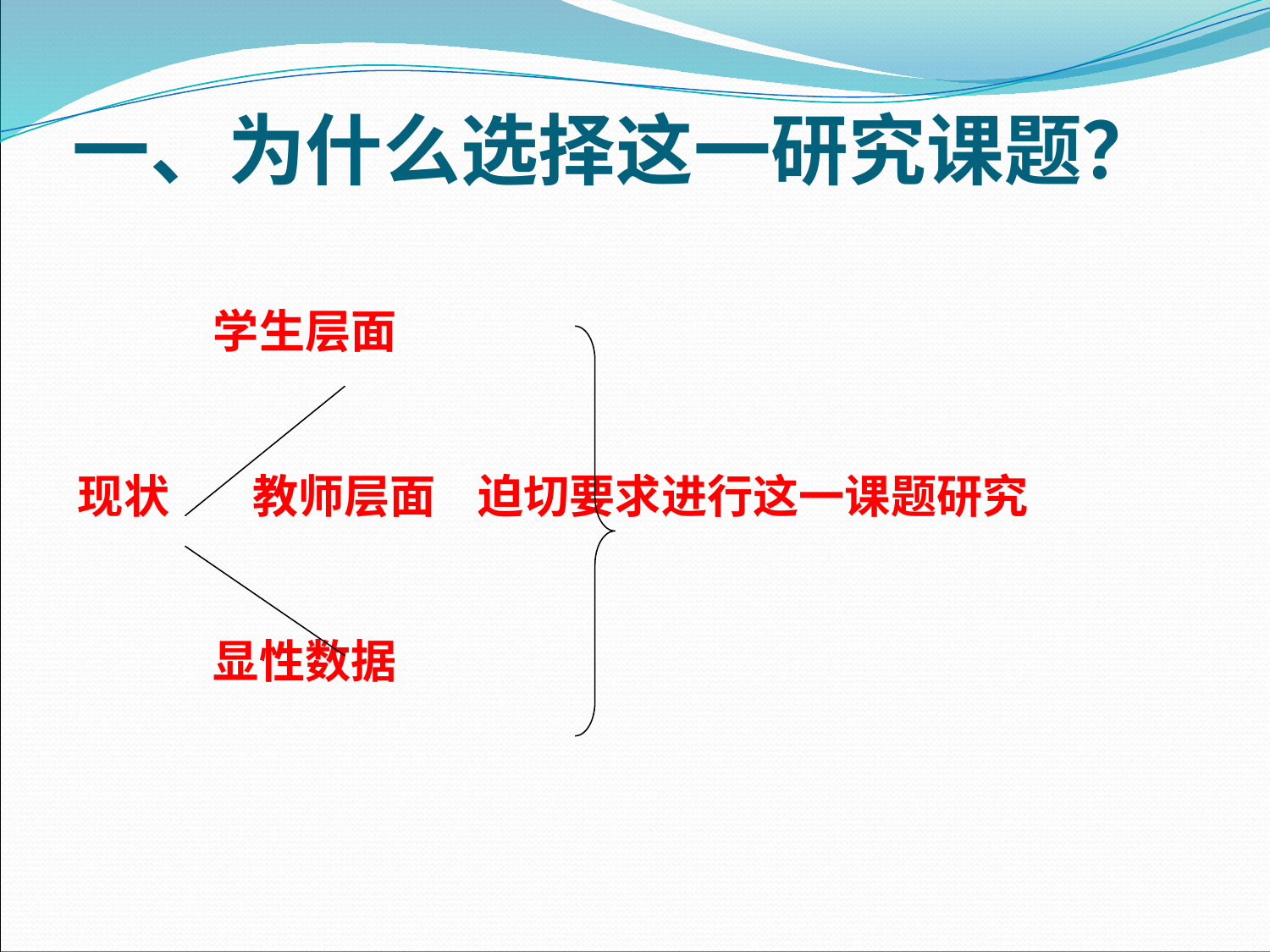

# 一、为什么选择这一研究课题？

            学生层面

现状        教师层面    迫切要求进行这一课题研究

            显性数据